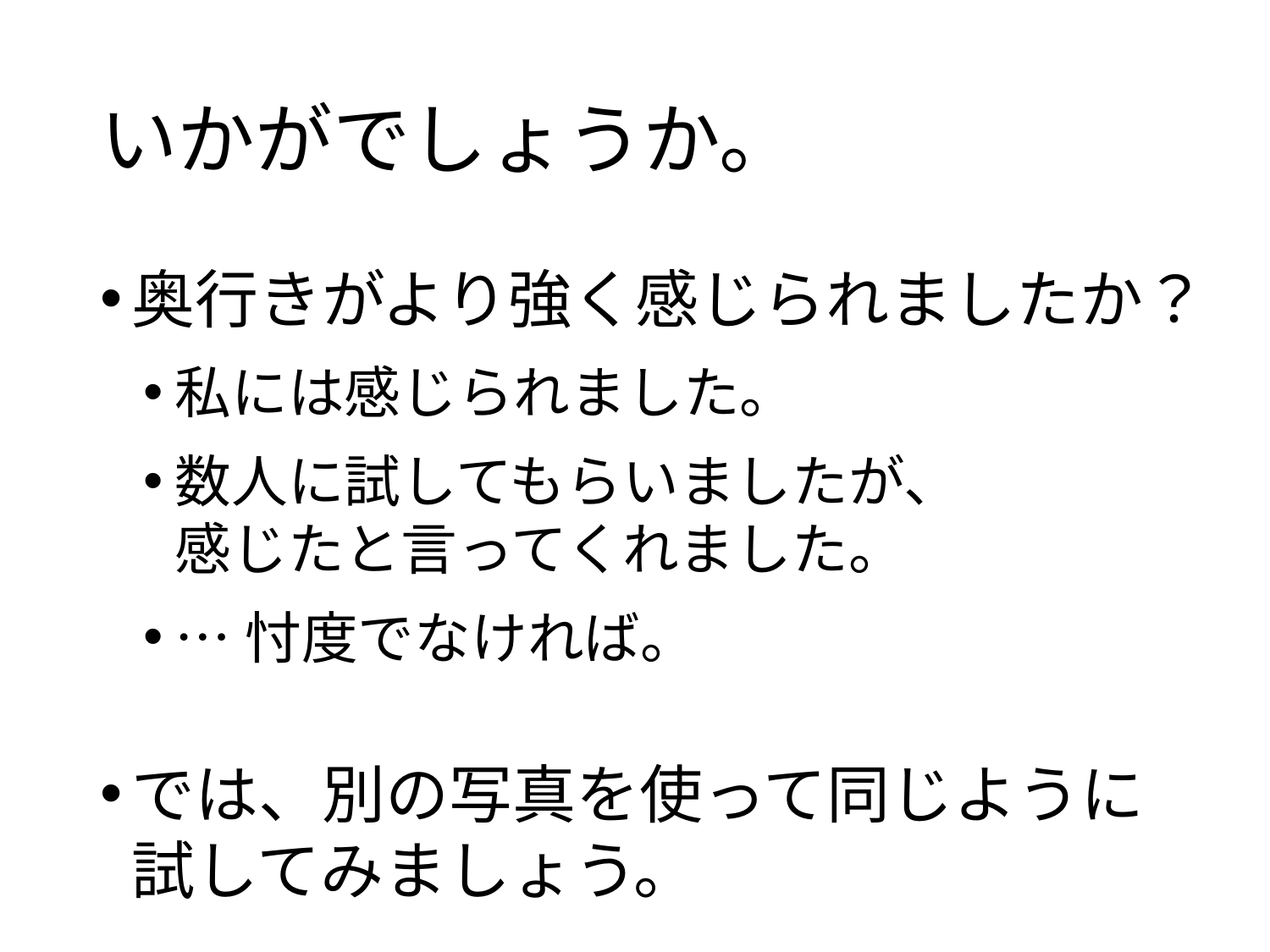

# いかがでしょうか。
奥行きがより強く感じられましたか？
私には感じられました。
数人に試してもらいましたが、
感じたと言ってくれました。
…忖度でなければ。

では、別の写真を使って同じように
試してみましょう。